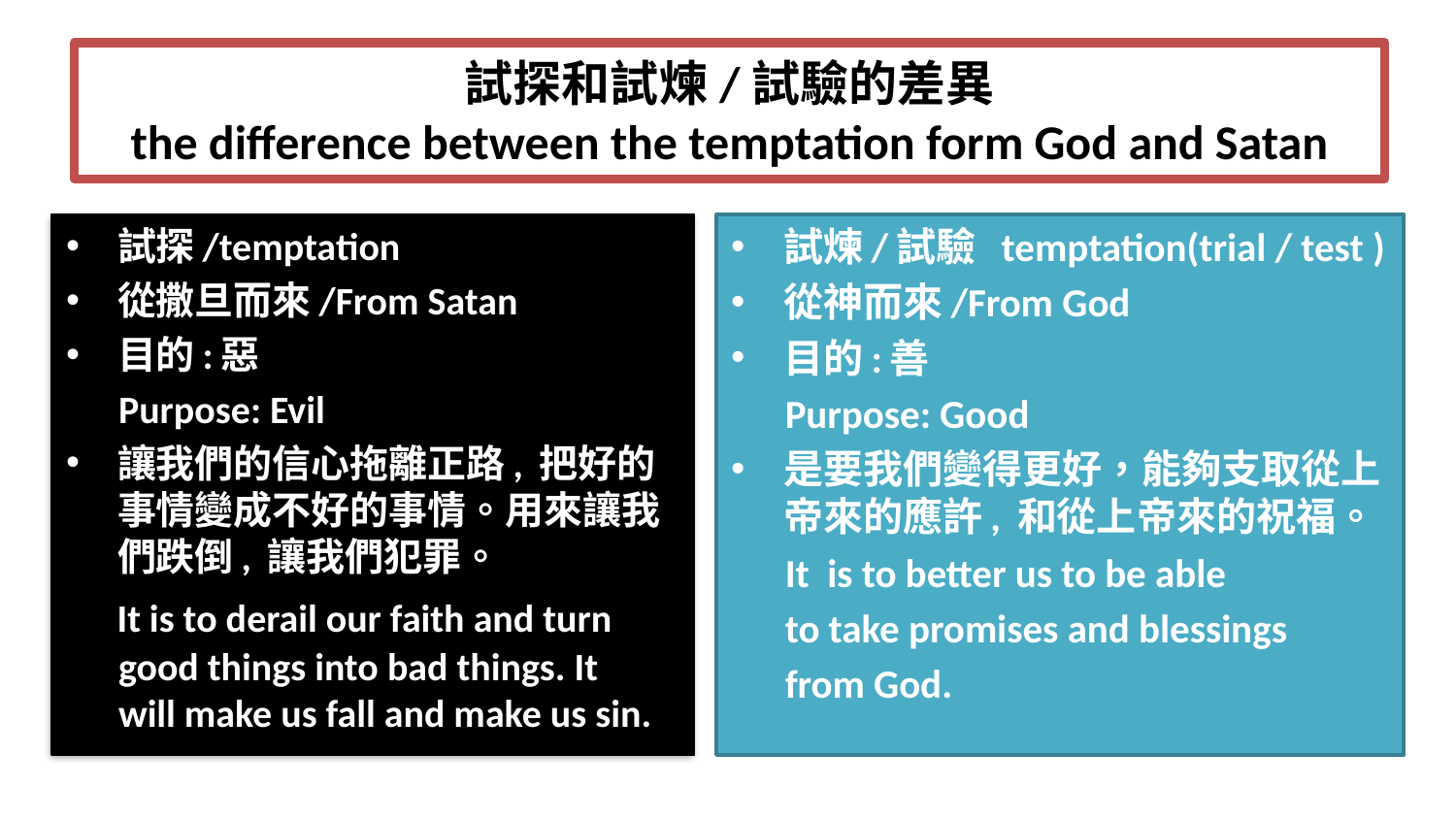

# 試探和試煉/試驗的差異 the difference between the temptation form God and Satan
試探/temptation
從撒旦而來/From Satan
目的:惡
      Purpose: Evil
讓我們的信心拖離正路, 把好的事情變成不好的事情。用來讓我們跌倒, 讓我們犯罪。
     It is to derail our faith and turn
      good things into bad things. It
      will make us fall and make us sin.
試煉/試驗  temptation(trial / test )
從神而來/From God
目的:善
      Purpose: Good
是要我們變得更好，能夠支取從上帝來的應許, 和從上帝來的祝福。
      It  is to better us to be able
      to take promises and blessings
      from God.